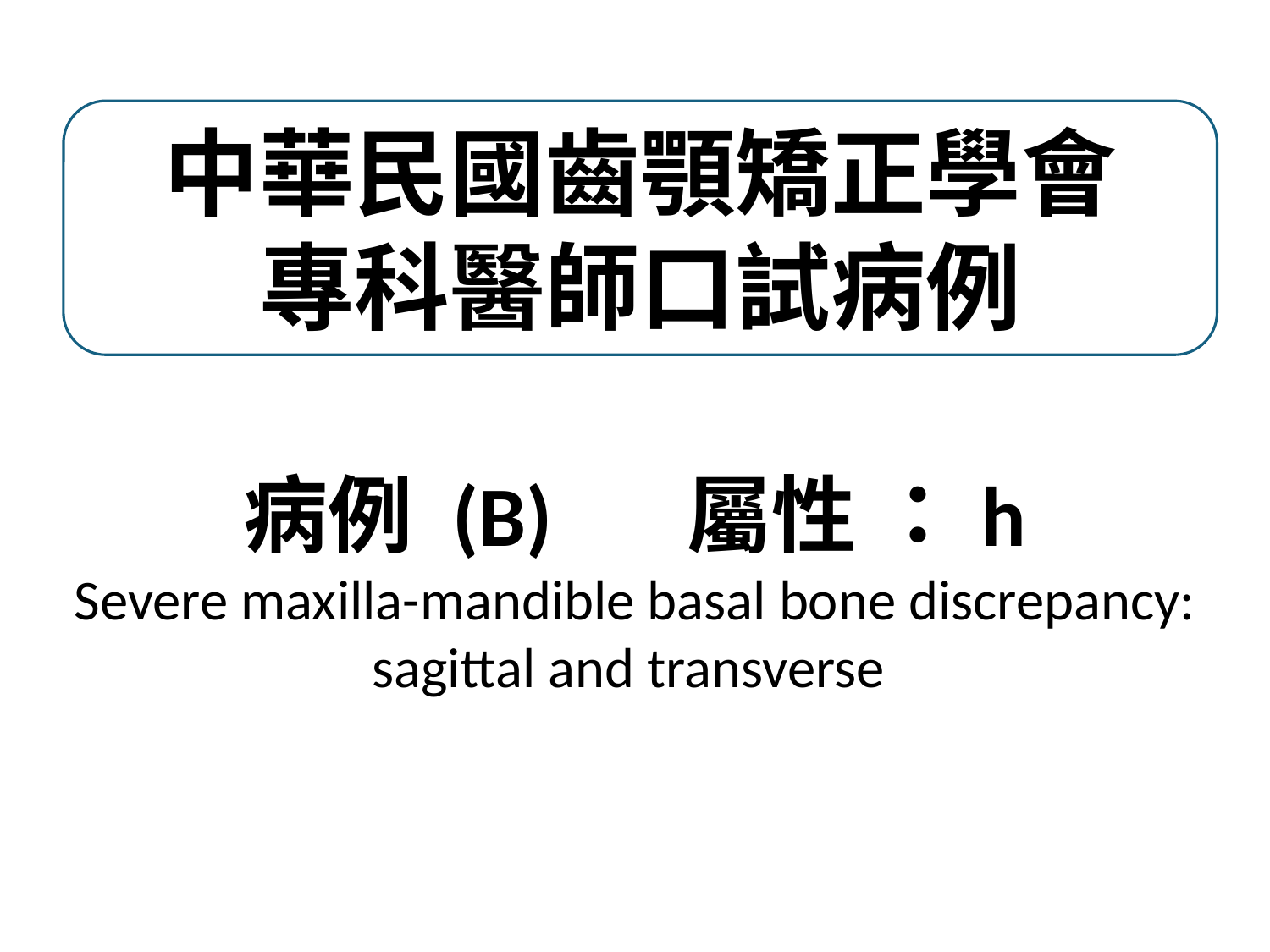

中華民國齒顎矯正學會
專科醫師口試病例
# 病例 (B)      屬性 ：h Severe maxilla-mandible basal bone discrepancy: sagittal and transverse